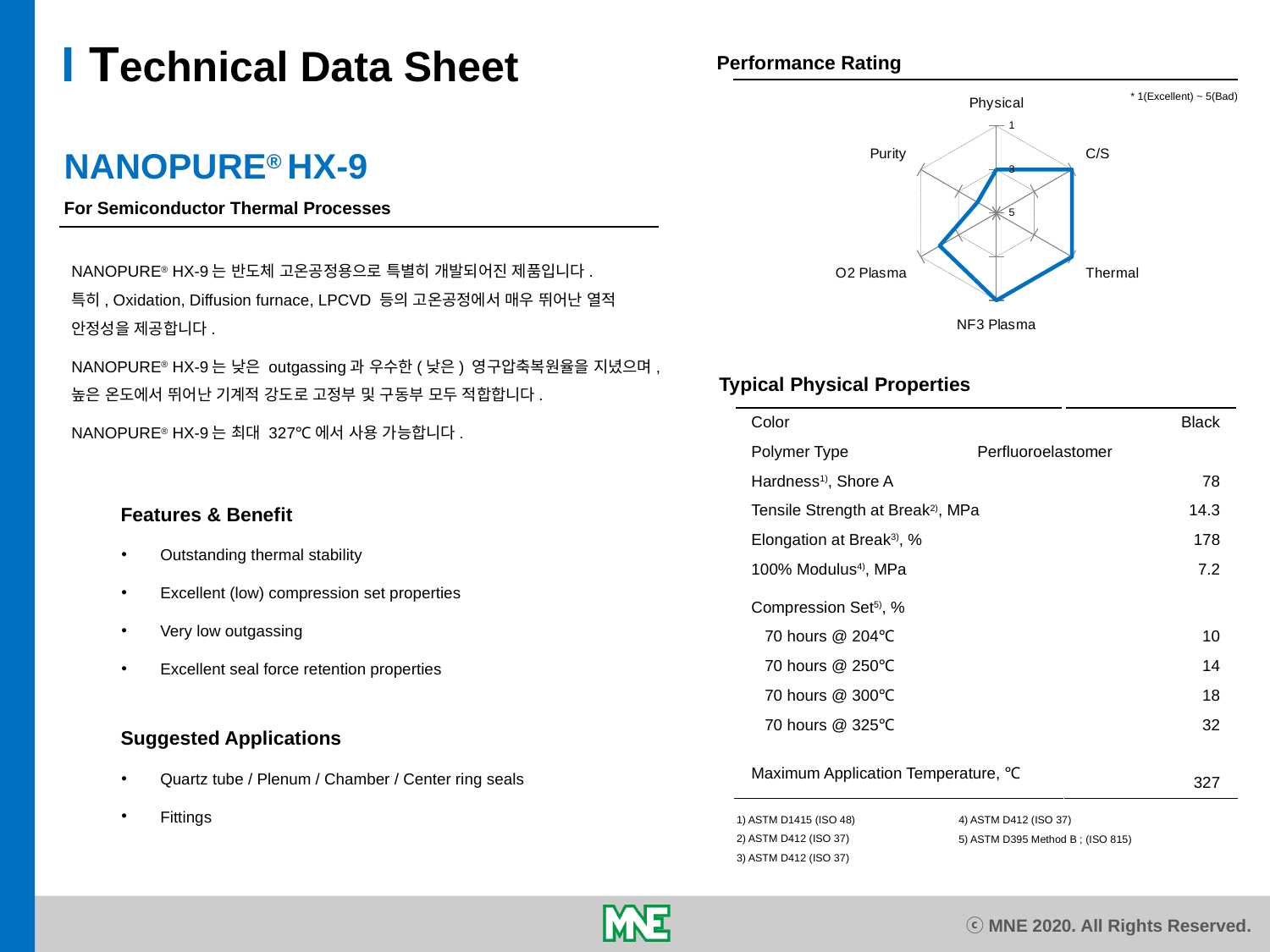

I Technical Data Sheet
Performance Rating
* 1(Excellent) ~ 5(Bad)

### Chart

| Category | HX-9 |
|---|---|
| Physical | 3.0 |
| C/S | 1.0 |
| Thermal | 1.0 |
| NF3 Plasma | 1.0 |
| O2 Plasma | 2.0 |
| Purity | 4.0 |
NANOPURE® HX-9
For Semiconductor Thermal Processes
NANOPURE® HX-9는 반도체 고온공정용으로 특별히 개발되어진 제품입니다.
특히, Oxidation, Diffusion furnace, LPCVD 등의 고온공정에서 매우 뛰어난 열적
안정성을 제공합니다.

NANOPURE® HX-9는 낮은 outgassing과 우수한(낮은) 영구압축복원율을 지녔으며, 높은 온도에서 뛰어난 기계적 강도로 고정부 및 구동부 모두 적합합니다.

NANOPURE® HX-9는 최대 327℃에서 사용 가능합니다.
Typical Physical Properties
| Color | Black |
| --- | --- |
| Polymer Type Perfluoroelastomer |  |
| Hardness1), Shore A | 78 |
| Tensile Strength at Break2), MPa | 14.3 |
| Elongation at Break3), % | 178 |
| 100% Modulus4), MPa | 7.2 |
| Compression Set5), % |  |
| 70 hours @ 204℃ | 10 |
| 70 hours @ 250℃ | 14 |
| 70 hours @ 300℃ | 18 |
| 70 hours @ 325℃ | 32 |
| Maximum Application Temperature, ℃ | 327 |
Features & Benefit
  Outstanding thermal stability

  Excellent (low) compression set properties

  Very low outgassing

  Excellent seal force retention properties
Suggested Applications
  Quartz tube / Plenum / Chamber / Center ring seals

  Fittings
1) ASTM D1415 (ISO 48)
2) ASTM D412 (ISO 37)
3) ASTM D412 (ISO 37)
4) ASTM D412 (ISO 37)
5) ASTM D395 Method B ; (ISO 815)